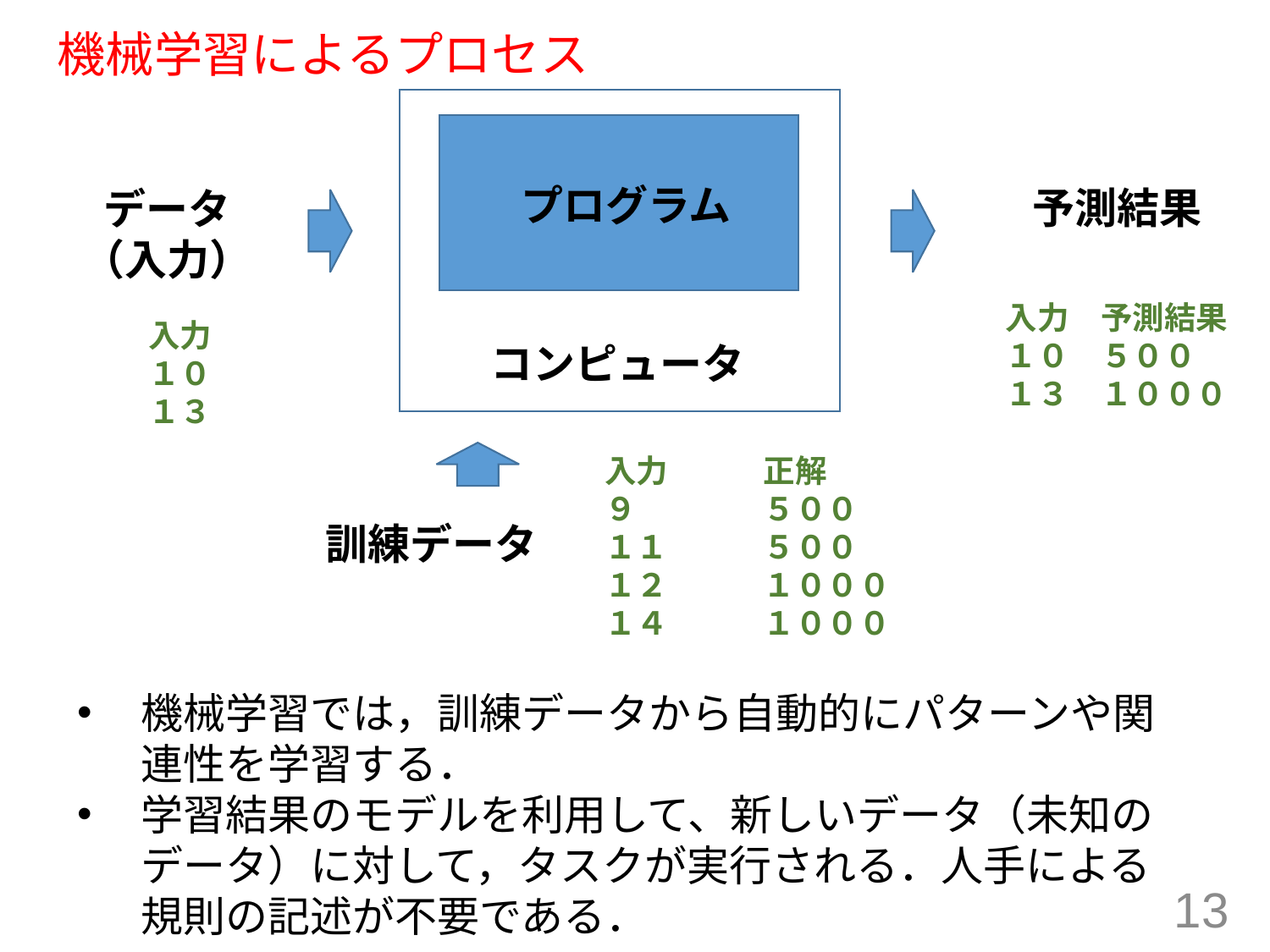

# 機械学習によるプロセス

プログラム
予測結果
データ
（入力）

入力　予測結果
１０　５００
１３　１０００
入力
１０
１３
コンピュータ

入力　　　正解
９　　　　５００
１１　　　５００
１２　　　１０００
１４　　　１０００
訓練データ
機械学習では，訓練データから自動的にパターンや関連性を学習する．
学習結果のモデルを利用して、新しいデータ（未知のデータ）に対して，タスクが実行される．人手による規則の記述が不要である．
13